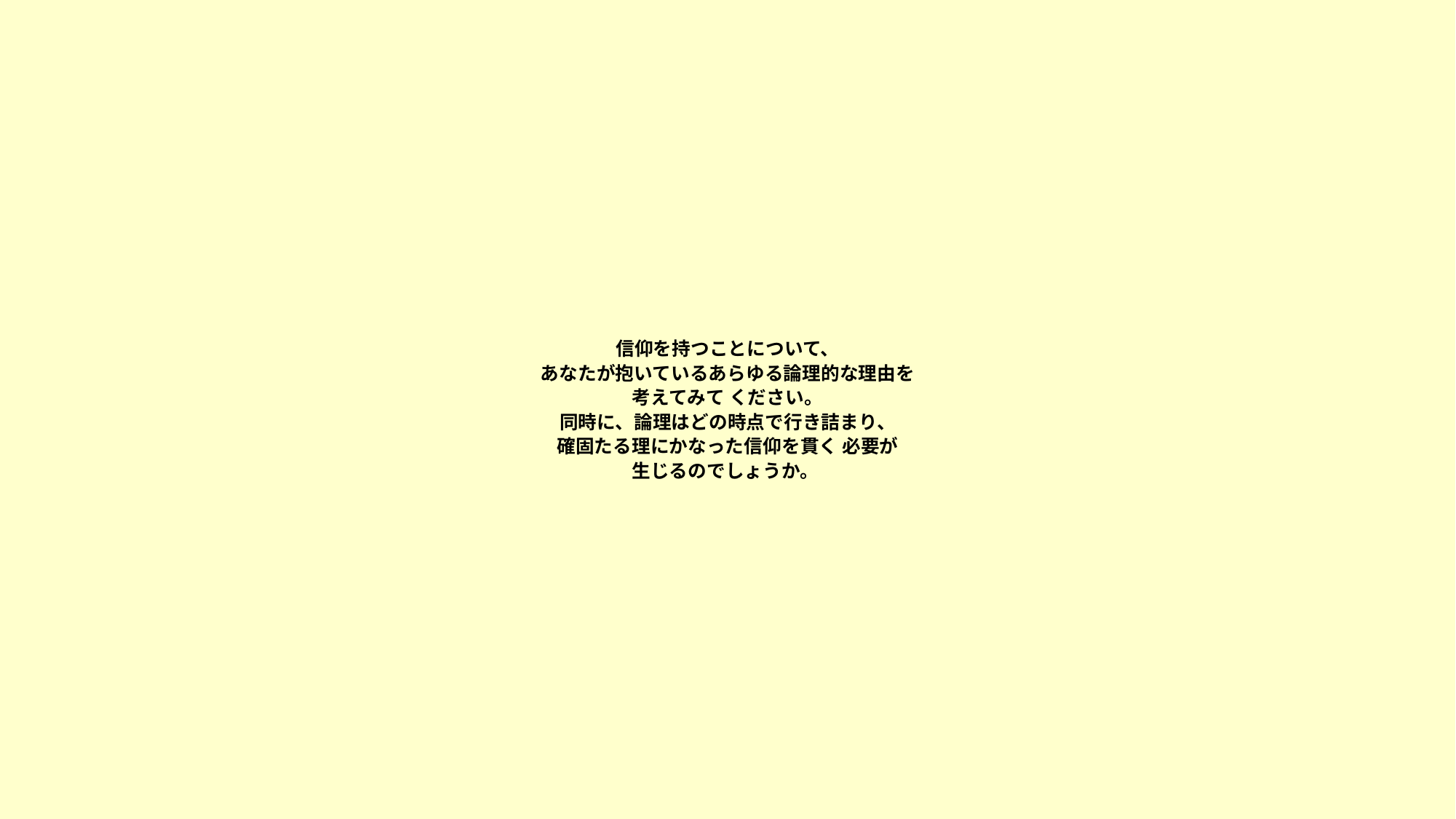

# 信仰を持つことについて、 あなたが抱いているあらゆる論理的な理由を 考えてみて ください。 同時に、論理はどの時点で行き詰まり、 確固たる理にかなった信仰を貫く 必要が 生じるのでしょうか。